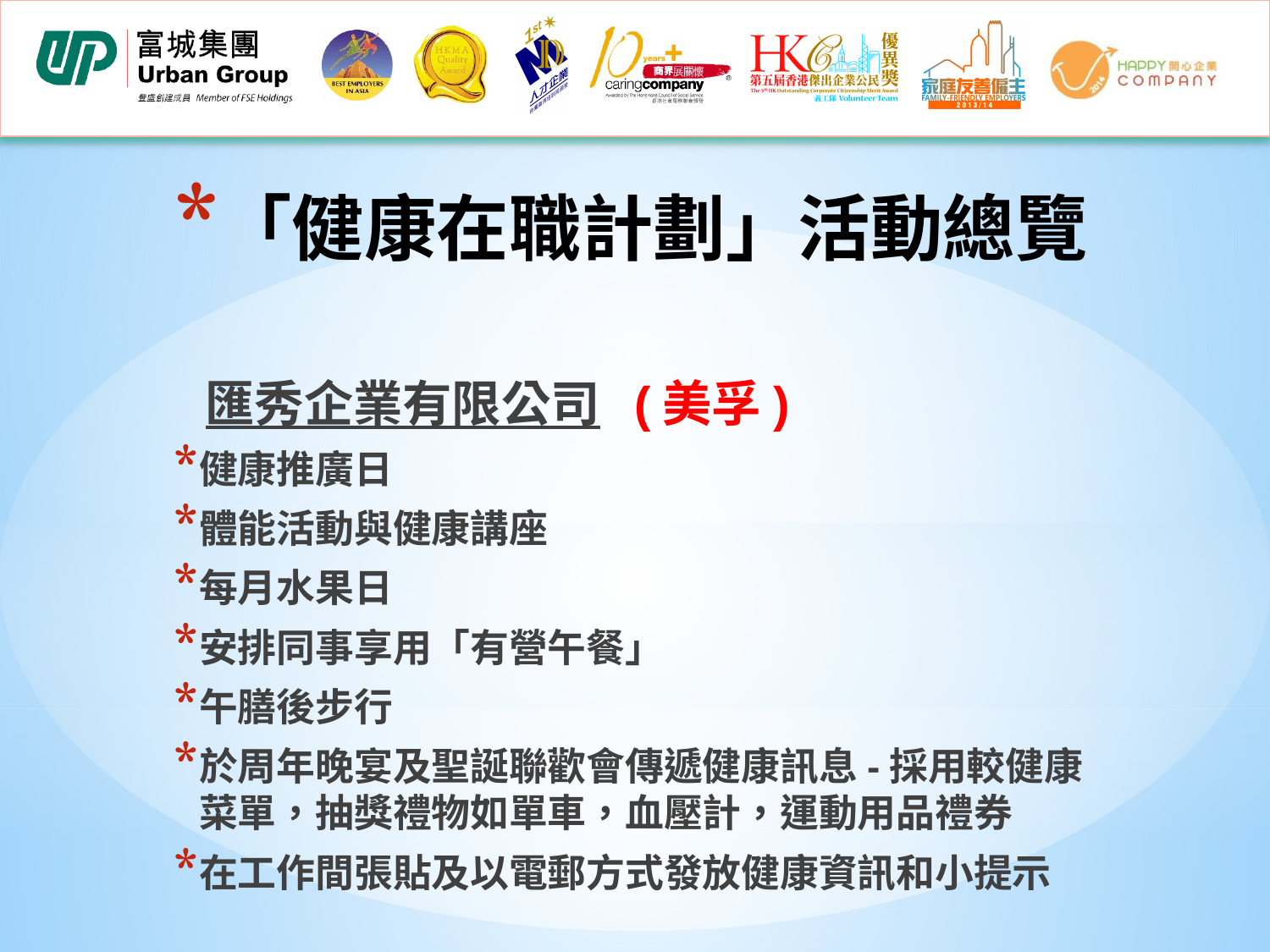

# 「健康在職計劃」活動總覽
匯秀企業有限公司  (美孚)
健康推廣日
體能活動與健康講座
每月水果日
安排同事享用「有營午餐」
午膳後步行
於周年晚宴及聖誕聯歡會傳遞健康訊息-採用較健康菜單，抽獎禮物如單車，血壓計，運動用品禮券
在工作間張貼及以電郵方式發放健康資訊和小提示